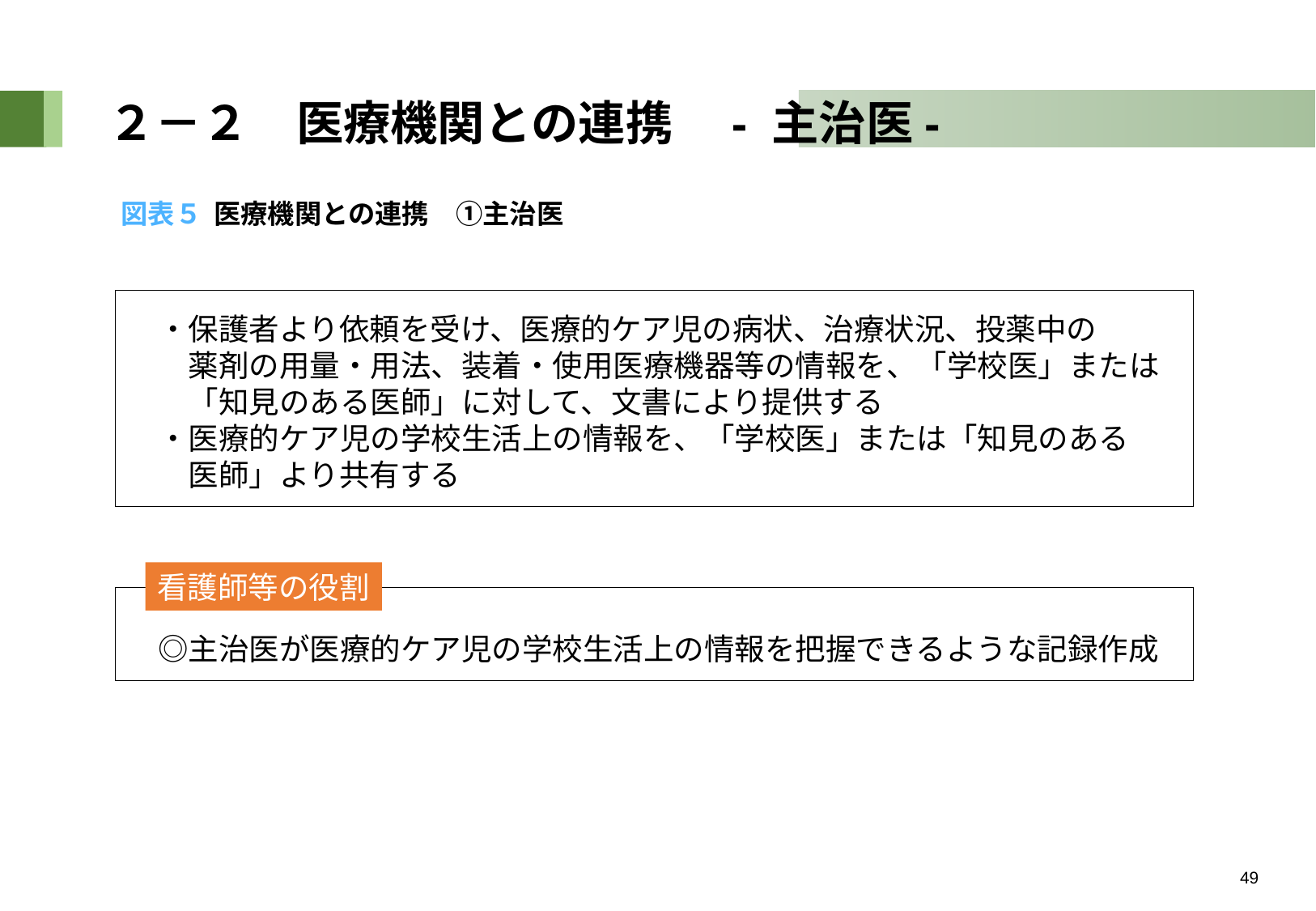

# ２－２　医療機関との連携　- 主治医-
図表５  医療機関との連携　①主治医
　・保護者より依頼を受け、医療的ケア児の病状、治療状況、投薬中の
　　薬剤の用量・用法、装着・使用医療機器等の情報を、「学校医」または
　　「知見のある医師」に対して、文書により提供する
　・医療的ケア児の学校生活上の情報を、「学校医」または「知見のある
　　医師」より共有する
看護師等の役割

　◎主治医が医療的ケア児の学校生活上の情報を把握できるような記録作成
49